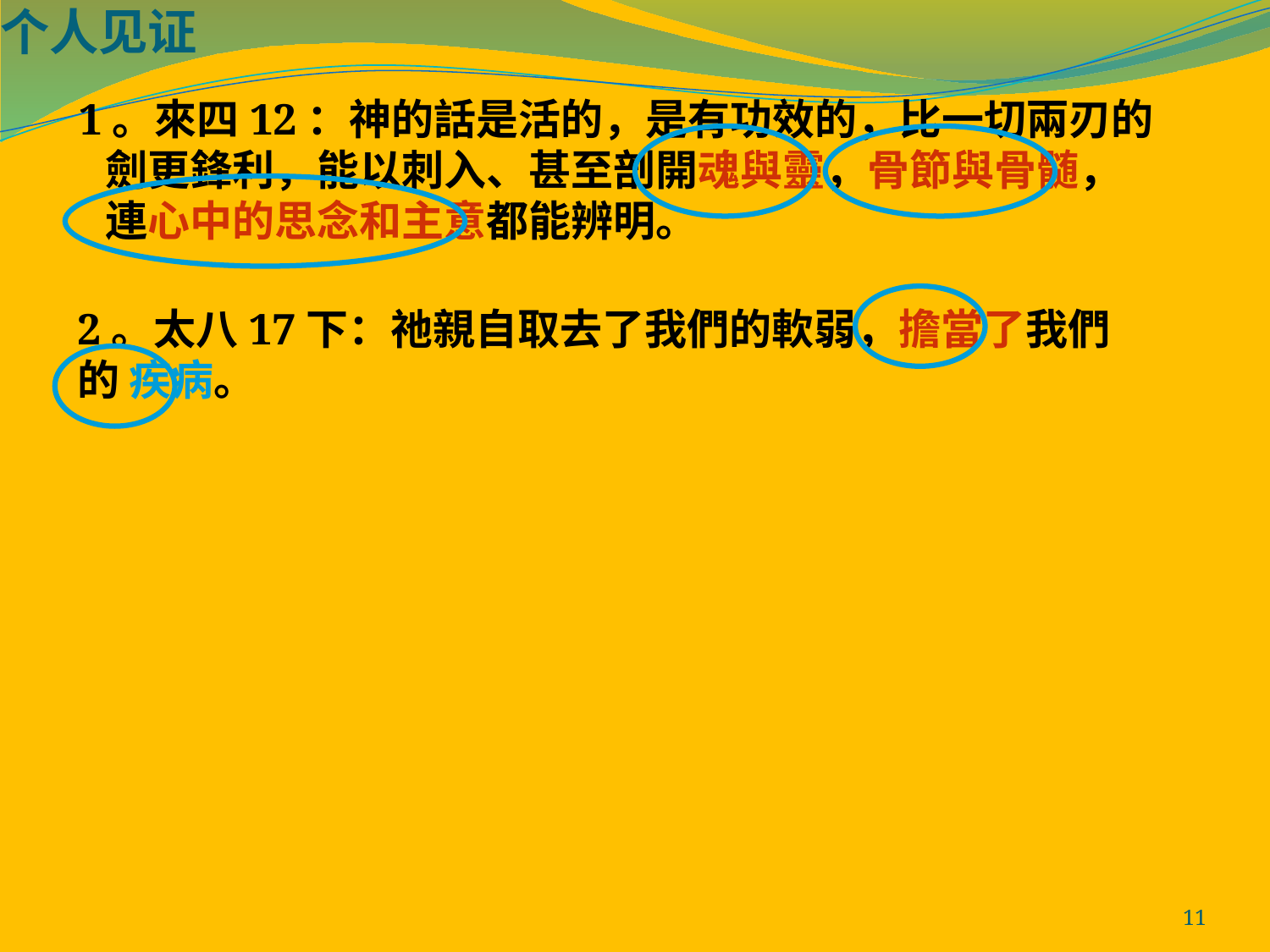

个人见证
 1。來四12：神的話是活的，是有功效的，比一切兩刃的劍更鋒利，能以刺入、甚至剖開魂與靈，骨節與骨髄，連心中的思念和主意都能辨明。

2。太八17下：祂親自取去了我們的軟弱，擔當了我們的 疾病。

11